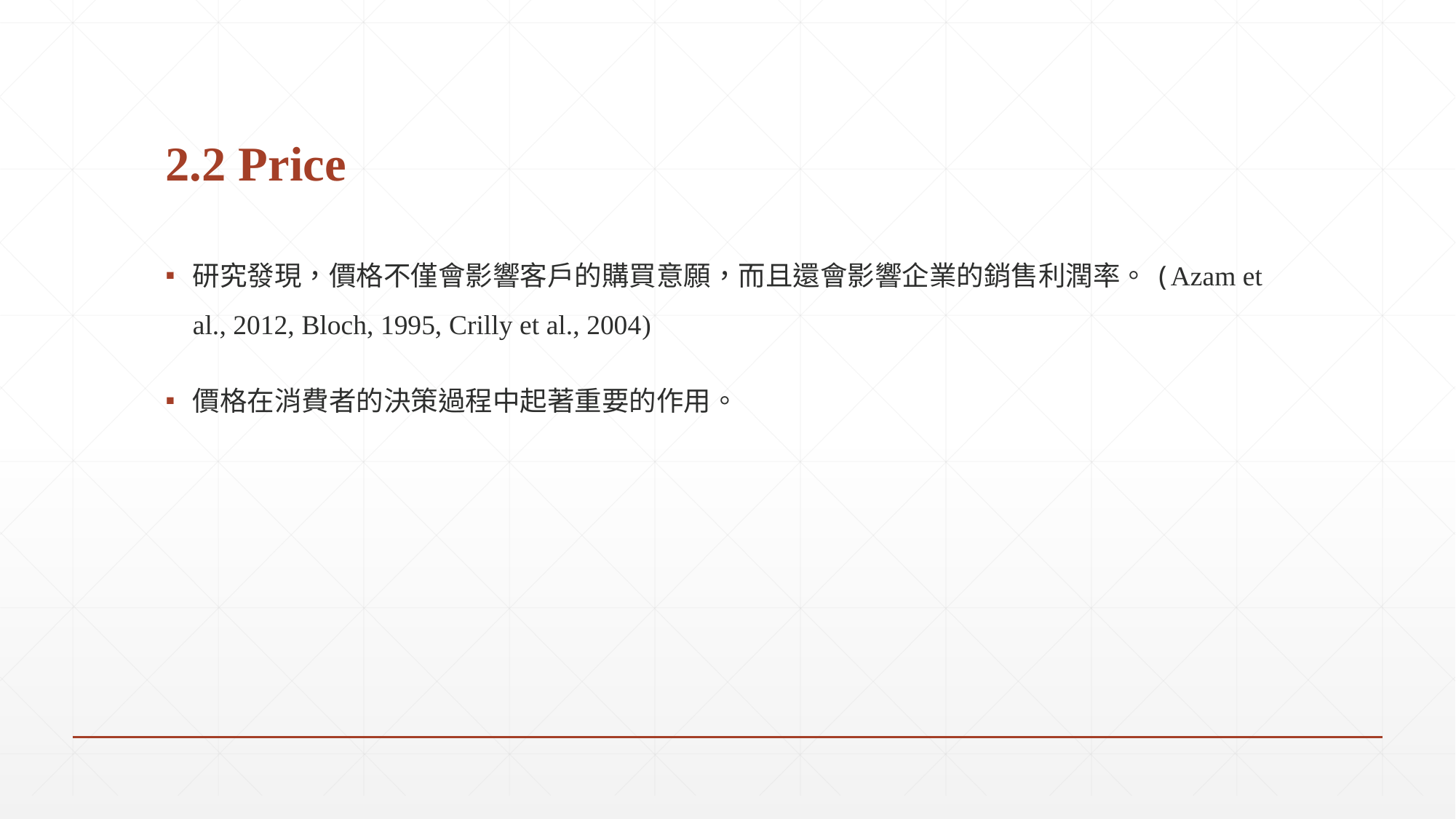

# 2.2 Price
研究發現，價格不僅會影響客戶的購買意願，而且還會影響企業的銷售利潤率。(Azam et al., 2012, Bloch, 1995, Crilly et al., 2004)
價格在消費者的決策過程中起著重要的作用。